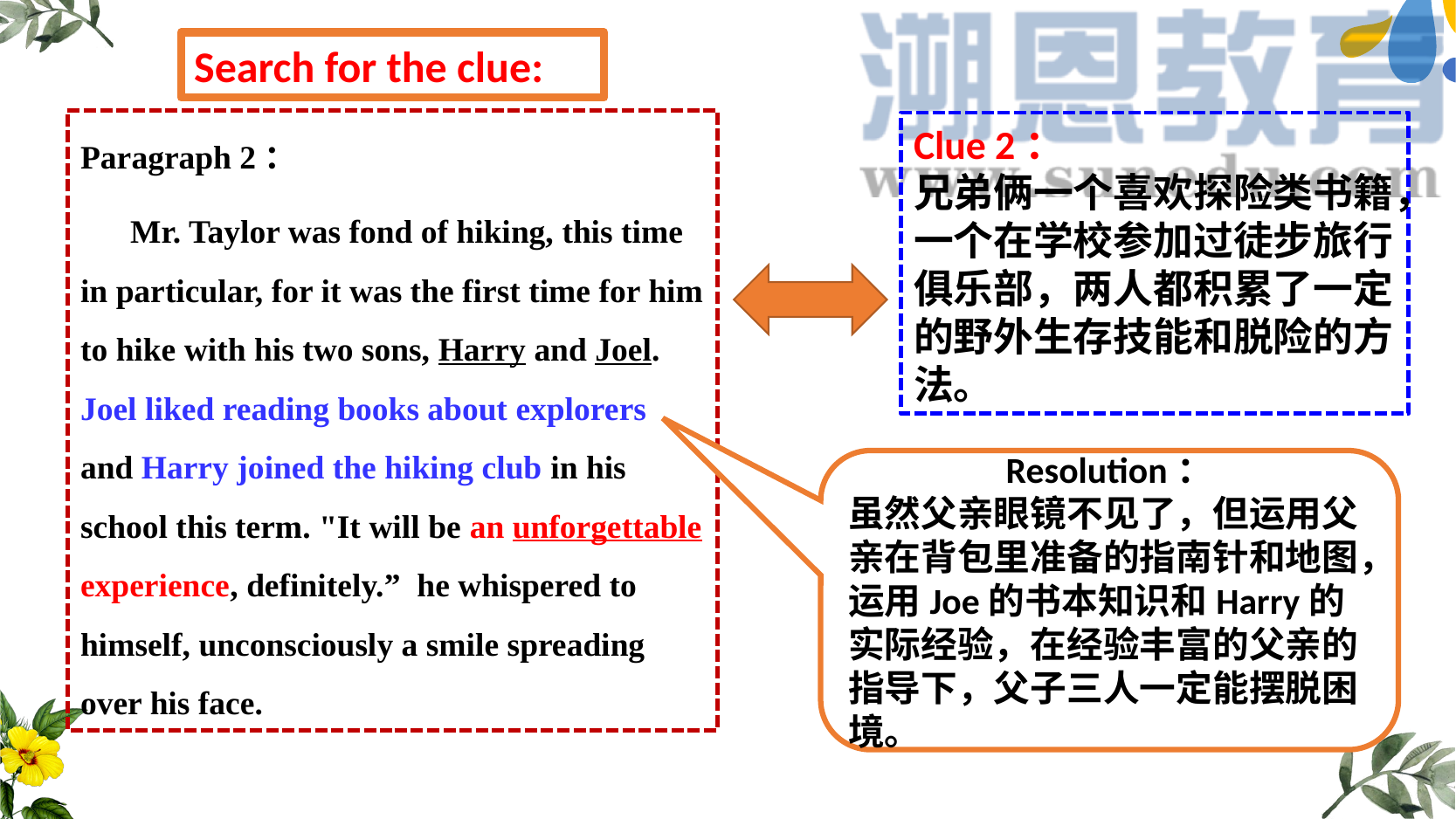

Search for the clue:
Paragraph 2：
      Mr. Taylor was fond of hiking, this time in particular, for it was the first time for him to hike with his two sons, Harry and Joel. Joel liked reading books about explorers and Harry joined the hiking club in his school this term. "It will be an unforgettable experience, definitely.”  he whispered to himself, unconsciously a smile spreading over his face.
Clue 2：
兄弟俩一个喜欢探险类书籍，一个在学校参加过徒步旅行俱乐部，两人都积累了一定的野外生存技能和脱险的方法。

Resolution：
虽然父亲眼镜不见了，但运用父亲在背包里准备的指南针和地图，运用Joe的书本知识和Harry的实际经验，在经验丰富的父亲的指导下，父子三人一定能摆脱困境。